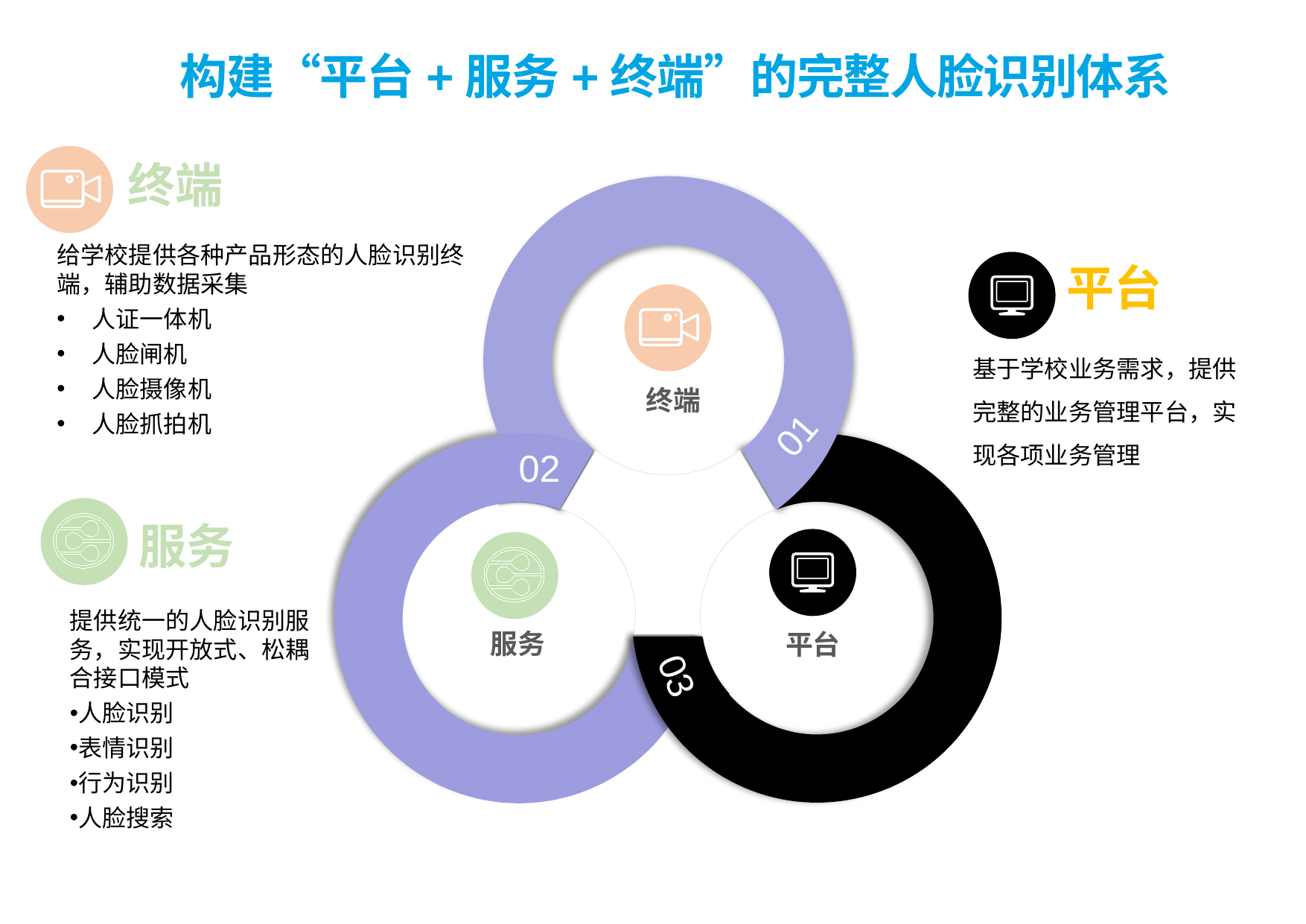

构建“平台+服务+终端”的完整人脸识别体系

终端

终端
01

02

服务
平台
03
03

给学校提供各种产品形态的人脸识别终端，辅助数据采集
人证一体机
人脸闸机
人脸摄像机
人脸抓拍机

平台
基于学校业务需求，提供完整的业务管理平台，实现各项业务管理

服务
提供统一的人脸识别服务，实现开放式、松耦合接口模式
人脸识别
表情识别
行为识别
人脸搜索